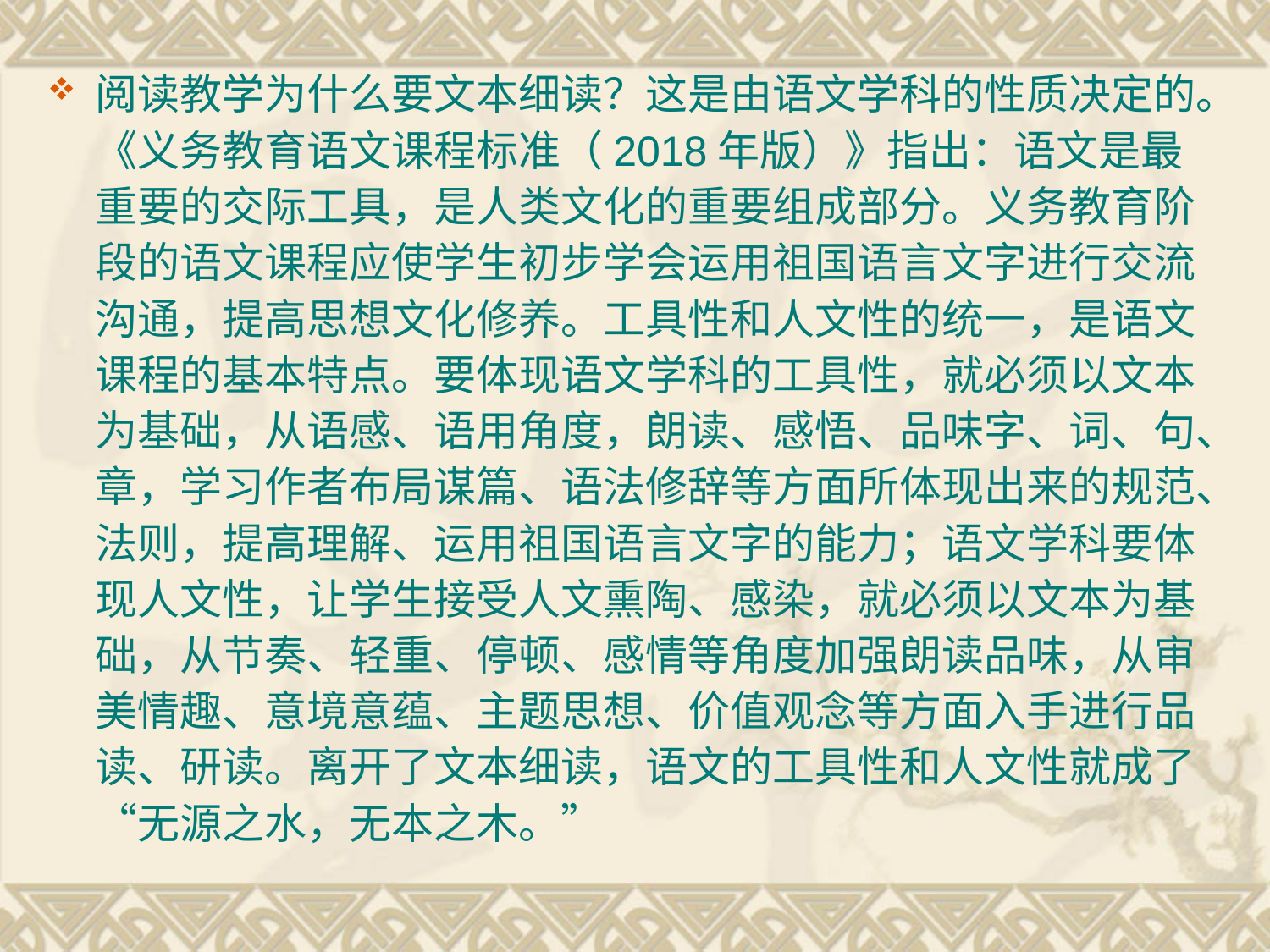

阅读教学为什么要文本细读？这是由语文学科的性质决定的。《义务教育语文课程标准（2018年版）》指出：语文是最重要的交际工具，是人类文化的重要组成部分。义务教育阶段的语文课程应使学生初步学会运用祖国语言文字进行交流沟通，提高思想文化修养。工具性和人文性的统一，是语文课程的基本特点。要体现语文学科的工具性，就必须以文本为基础，从语感、语用角度，朗读、感悟、品味字、词、句、章，学习作者布局谋篇、语法修辞等方面所体现出来的规范、法则，提高理解、运用祖国语言文字的能力；语文学科要体现人文性，让学生接受人文熏陶、感染，就必须以文本为基础，从节奏、轻重、停顿、感情等角度加强朗读品味，从审美情趣、意境意蕴、主题思想、价值观念等方面入手进行品读、研读。离开了文本细读，语文的工具性和人文性就成了“无源之水，无本之木。”